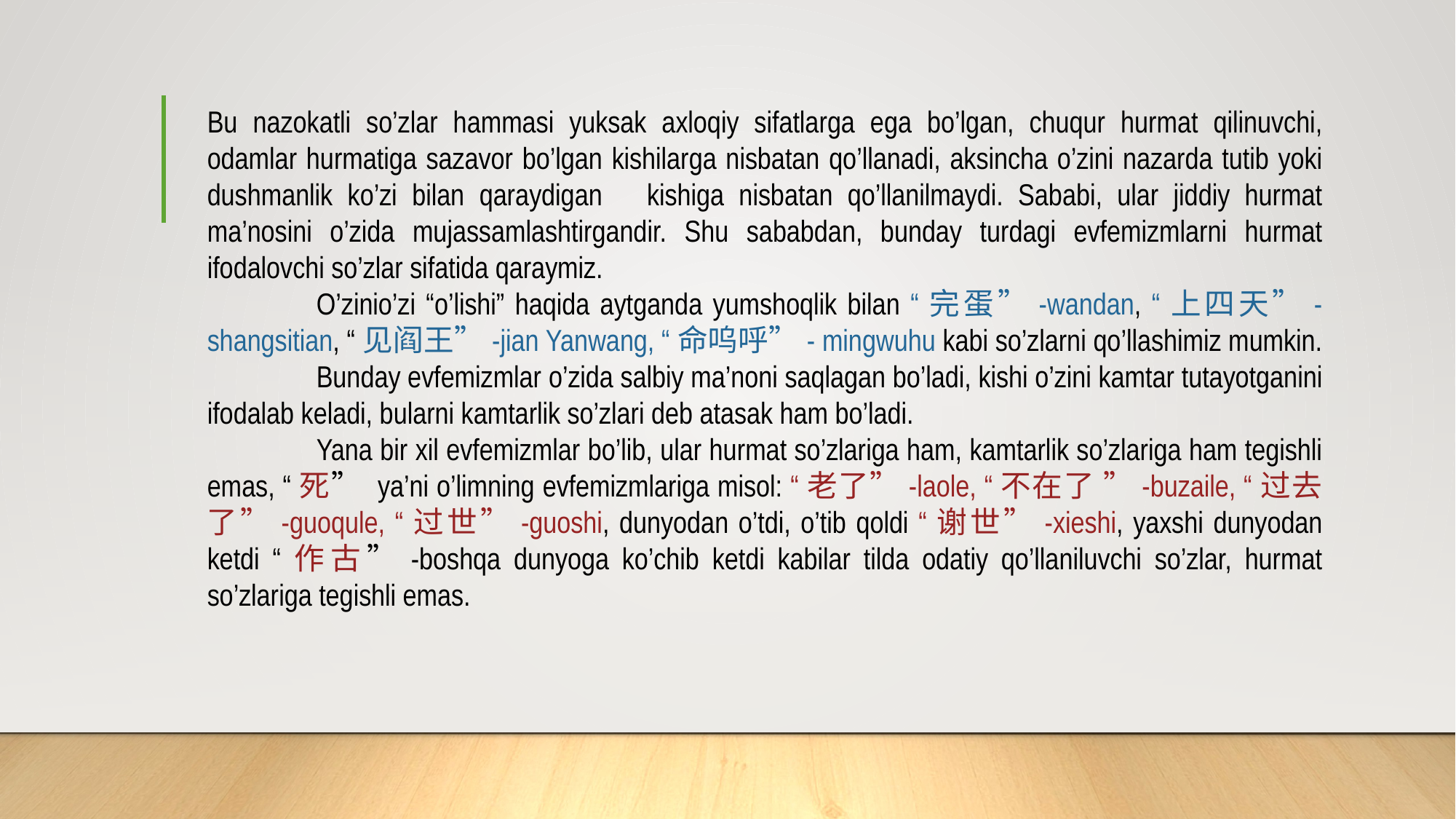

Bu nazokatli so’zlar hammasi yuksak axloqiy sifatlarga ega bo’lgan, chuqur hurmat qilinuvchi, odamlar hurmatiga sazavor bo’lgan kishilarga nisbatan qo’llanadi, aksincha o’zini nazarda tutib yoki dushmanlik ko’zi bilan qaraydigan   kishiga nisbatan qo’llanilmaydi. Sababi, ular jiddiy hurmat ma’nosini o’zida mujassamlashtirgandir. Shu sababdan, bunday turdagi evfemizmlarni hurmat ifodalovchi so’zlar sifatida qaraymiz.
	O’zinio’zi “o’lishi” haqida aytganda yumshoqlik bilan “完蛋”-wandan, “上四天”-shangsitian, “见阎王”-jian Yanwang, “命呜呼”- mingwuhu kabi so’zlarni qo’llashimiz mumkin.
	Bunday evfemizmlar o’zida salbiy ma’noni saqlagan bo’ladi, kishi o’zini kamtar tutayotganini ifodalab keladi, bularni kamtarlik so’zlari deb atasak ham bo’ladi.
	Yana bir xil evfemizmlar bo’lib, ular hurmat so’zlariga ham, kamtarlik so’zlariga ham tegishli emas, “死” ya’ni o’limning evfemizmlariga misol: “老了”-laole, “不在了 ”-buzaile, “过去了”-guoqule, “过世”-guoshi, dunyodan o’tdi, o’tib qoldi “谢世”-xieshi, yaxshi dunyodan ketdi “作古”-boshqa dunyoga ko’chib ketdi kabilar tilda odatiy qo’llaniluvchi so’zlar, hurmat so’zlariga tegishli emas.